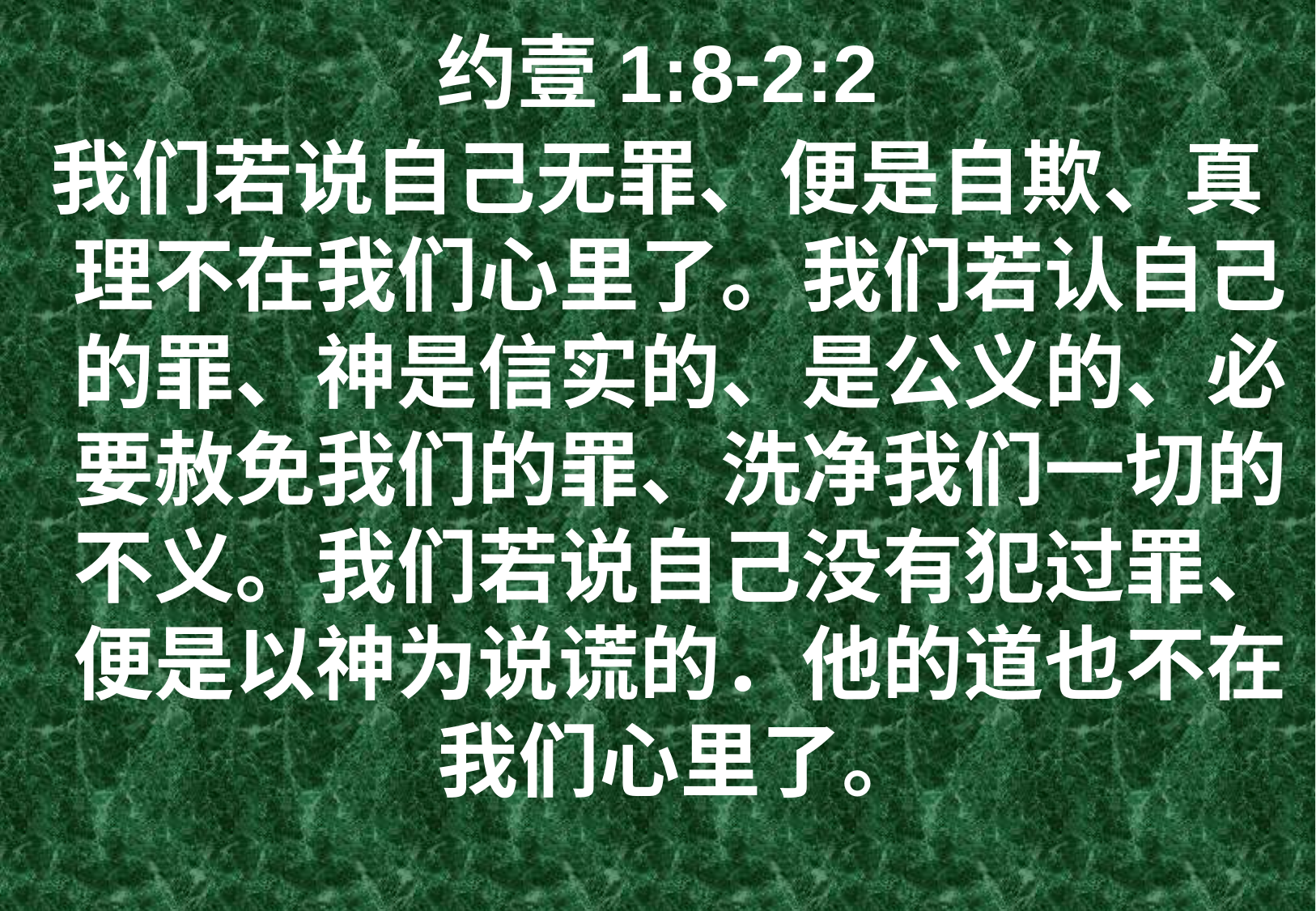

约壹1:8-2:2
我们若说自己无罪、便是自欺、真理不在我们心里了。我们若认自己的罪、神是信实的、是公义的、必要赦免我们的罪、洗净我们一切的不义。我们若说自己没有犯过罪、便是以神为说谎的．他的道也不在我们心里了。